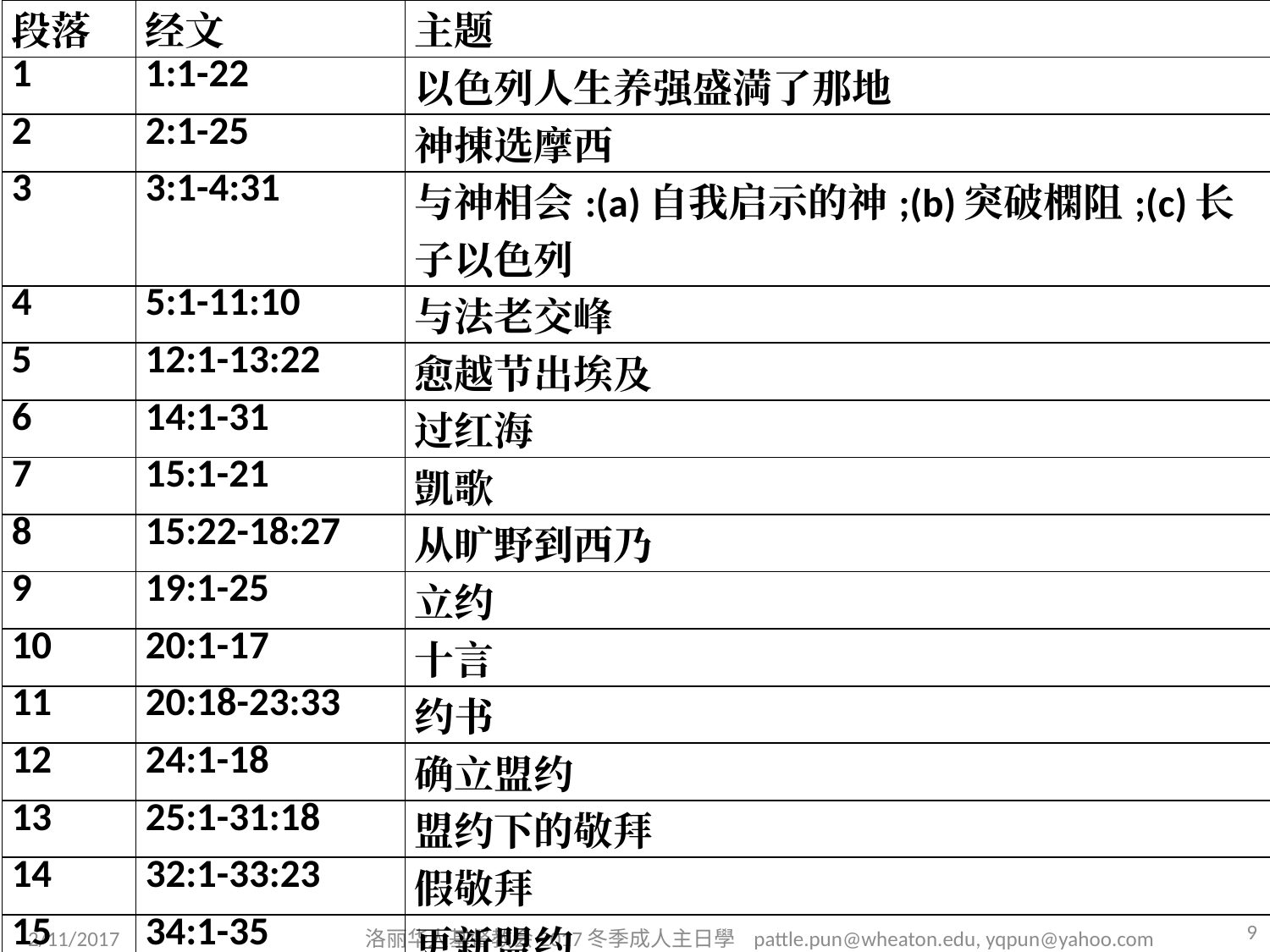

| 段落 | 经文 | 主题 |
| --- | --- | --- |
| 1 | 1:1-22 | 以色列人生养强盛満了那地 |
| 2 | 2:1-25 | 神㨂选摩西 |
| 3 | 3:1-4:31 | 与神相会:(a)自我启示的神;(b)突破㯗阻;(c)长子以色列 |
| 4 | 5:1-11:10 | 与法老交峰 |
| 5 | 12:1-13:22 | 愈越节出埃及 |
| 6 | 14:1-31 | 过红海 |
| 7 | 15:1-21 | 凱歌 |
| 8 | 15:22-18:27 | 从旷野到西乃 |
| 9 | 19:1-25 | 立约 |
| 10 | 20:1-17 | 十言 |
| 11 | 20:18-23:33 | 约书 |
| 12 | 24:1-18 | 确立盟约 |
| 13 | 25:1-31:18 | 盟约下的敬拜 |
| 14 | 32:1-33:23 | 假敬拜 |
| 15 | 34:1-35 | 更新盟约 |
| 16 | 35:1-39:43 | 建会幕 |
| 17 | 40:1-38 | 会幕分别为圣 |
9
2/11/2017
洛丽华⼈基督教会2017冬季成⼈主⽇學  pattle.pun@wheaton.edu, yqpun@yahoo.com